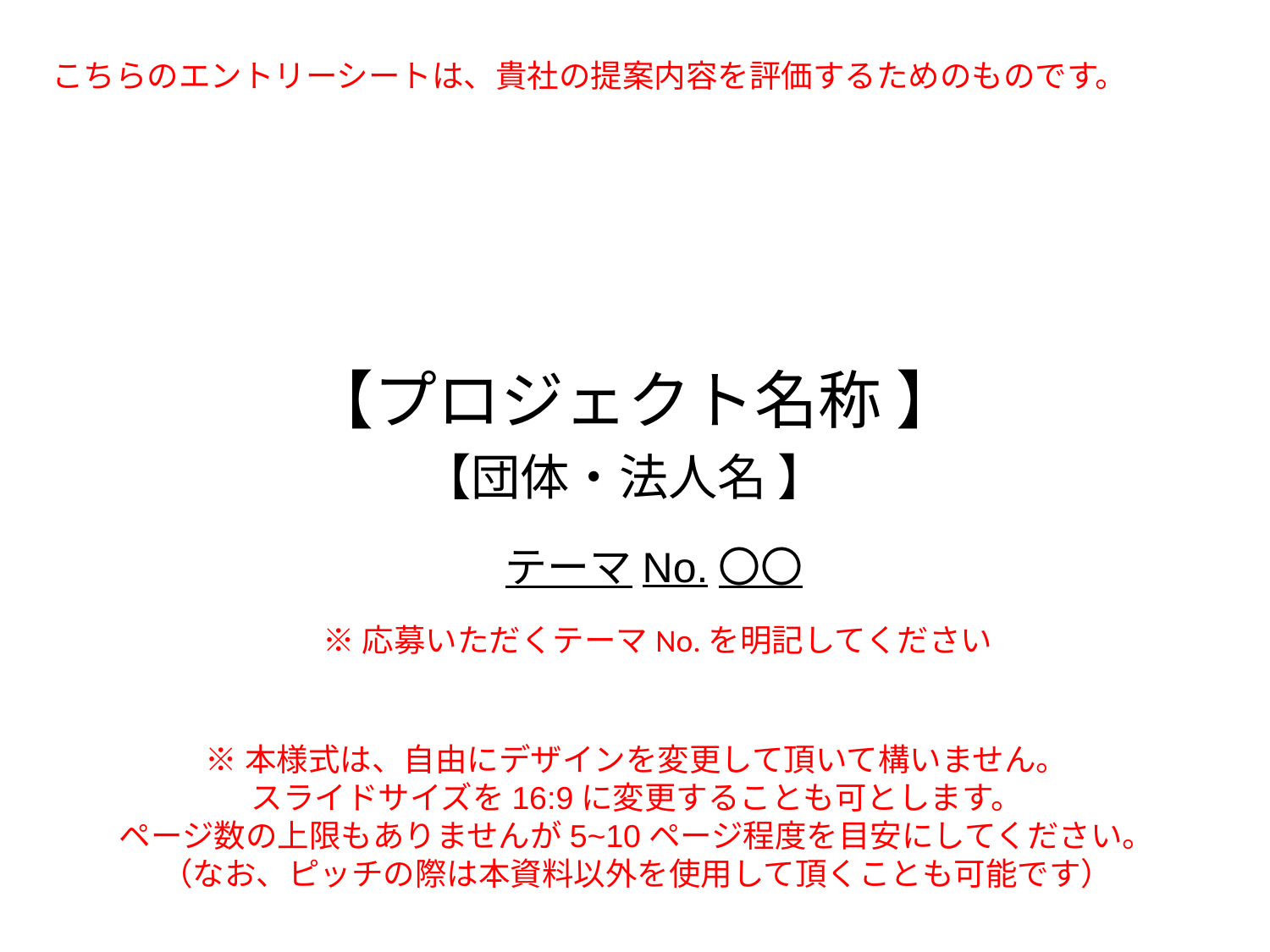

こちらのエントリーシートは、貴社の提案内容を評価するためのものです。
# 【プロジェクト名称 】
【団体・法人名 】
テーマNo.〇〇
※応募いただくテーマNo.を明記してください
※本様式は、自由にデザインを変更して頂いて構いません。
スライドサイズを16:9に変更することも可とします。
ページ数の上限もありませんが5~10ページ程度を目安にしてください。
（なお、ピッチの際は本資料以外を使用して頂くことも可能です）